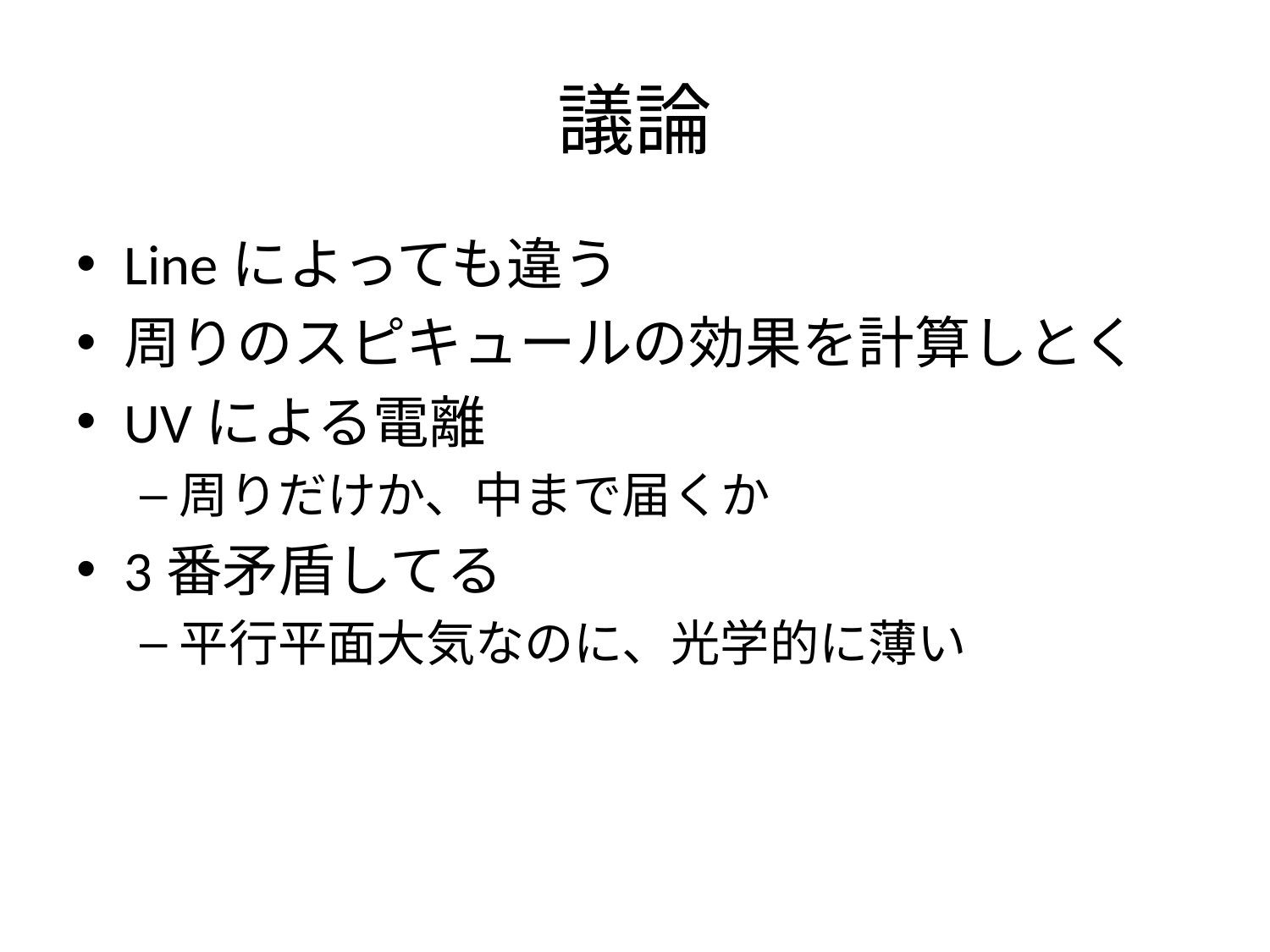

# 議論
Lineによっても違う
周りのスピキュールの効果を計算しとく
UVによる電離
周りだけか、中まで届くか
3番矛盾してる
平行平面大気なのに、光学的に薄い